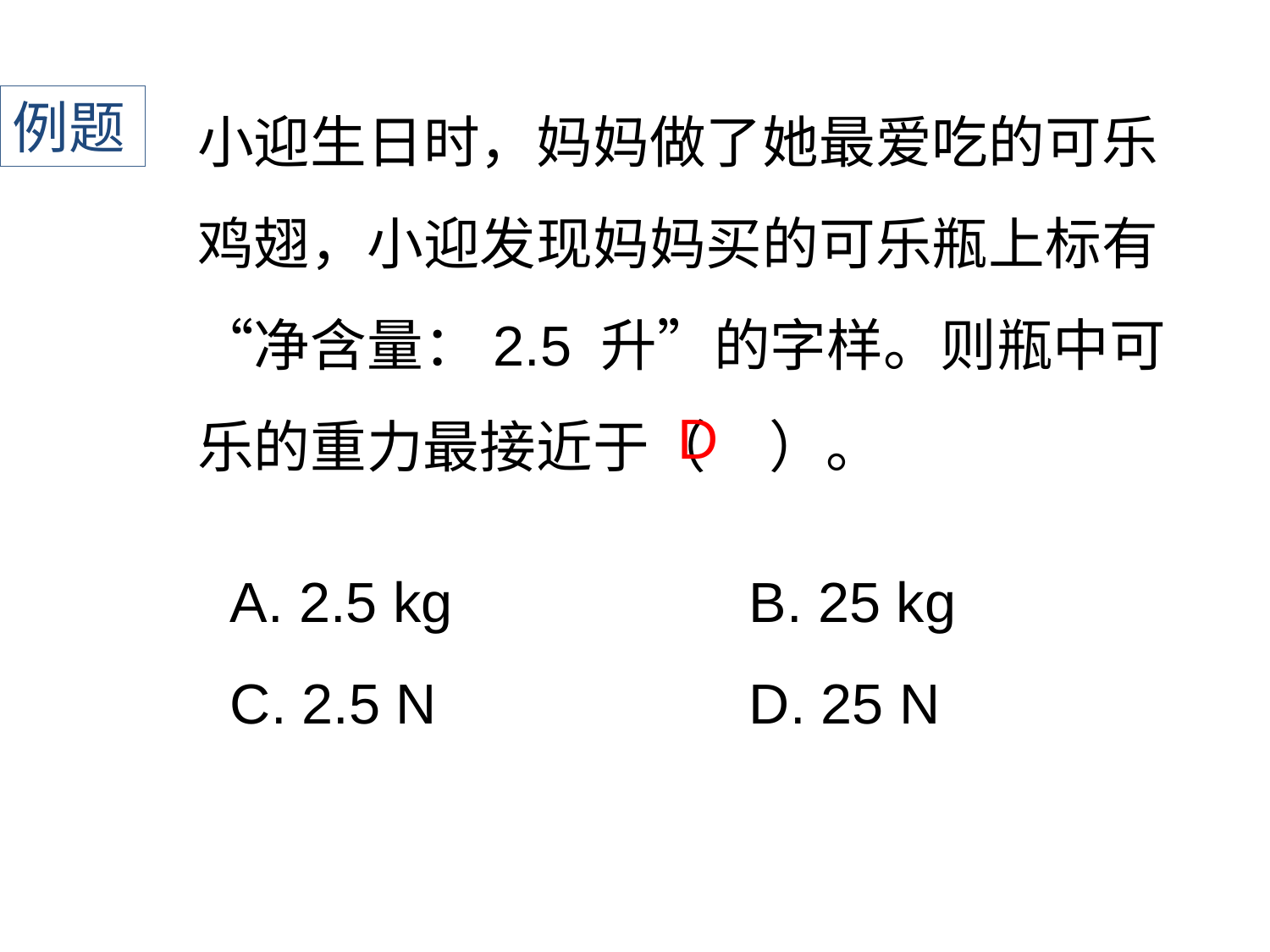

小迎生日时，妈妈做了她最爱吃的可乐鸡翅，小迎发现妈妈买的可乐瓶上标有“净含量：2.5 升”的字样。则瓶中可乐的重力最接近于（     ）。
例题
D
A. 2.5 kg                   B. 25 kg
C. 2.5 N                    D. 25 N